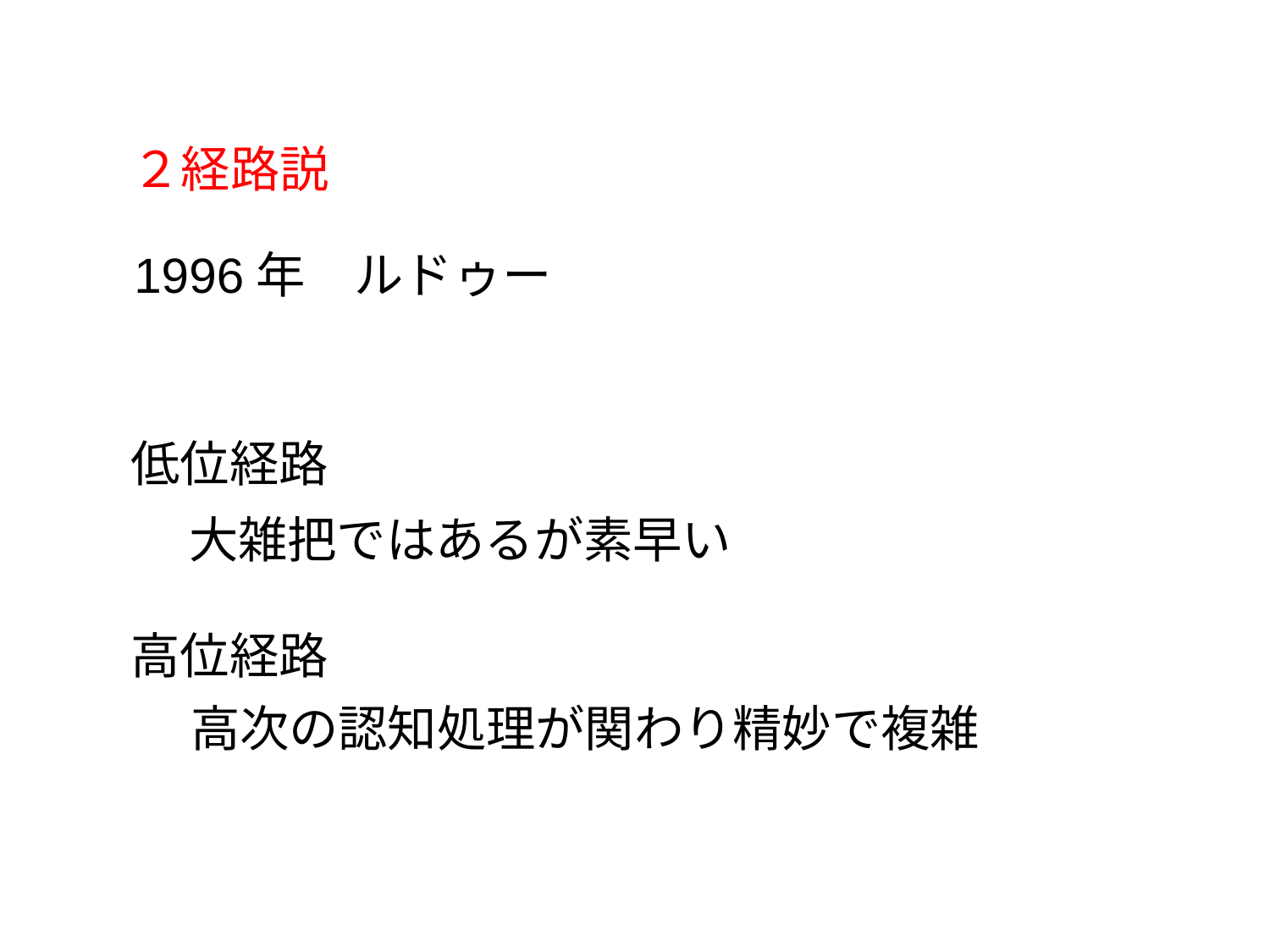

#
２経路説
1996年　ルドゥー
低位経路
大雑把ではあるが素早い
高位経路
高次の認知処理が関わり精妙で複雑